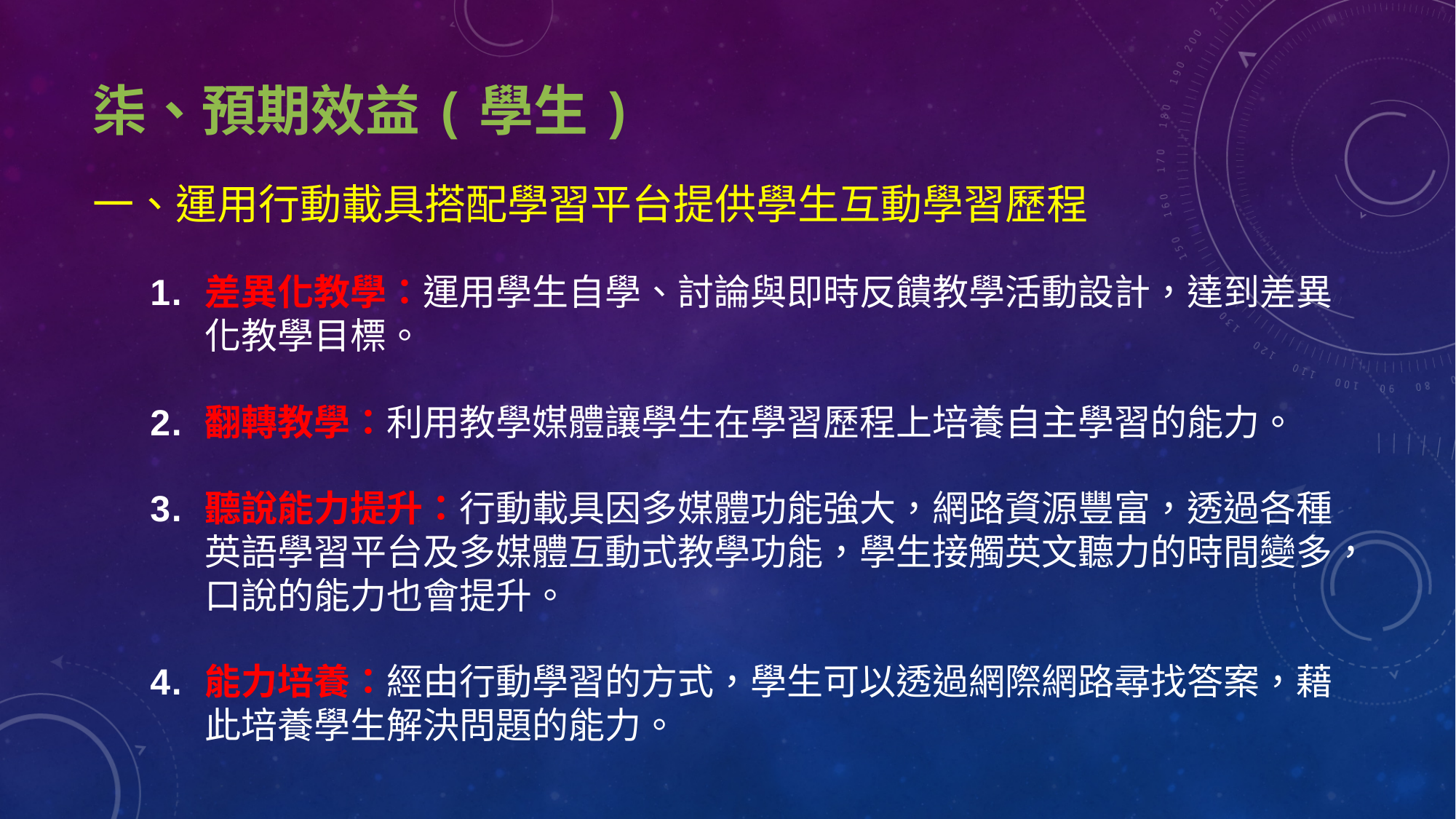

柒、預期效益(學生)
# 一、運用行動載具搭配學習平台提供學生互動學習歷程
差異化教學：運用學生自學、討論與即時反饋教學活動設計，達到差異化教學目標。
翻轉教學：利用教學媒體讓學生在學習歷程上培養自主學習的能力。
聽說能力提升：行動載具因多媒體功能強大，網路資源豐富，透過各種英語學習平台及多媒體互動式教學功能，學生接觸英文聽力的時間變多，口說的能力也會提升。
能力培養：經由行動學習的方式，學生可以透過網際網路尋找答案，藉此培養學生解決問題的能力。